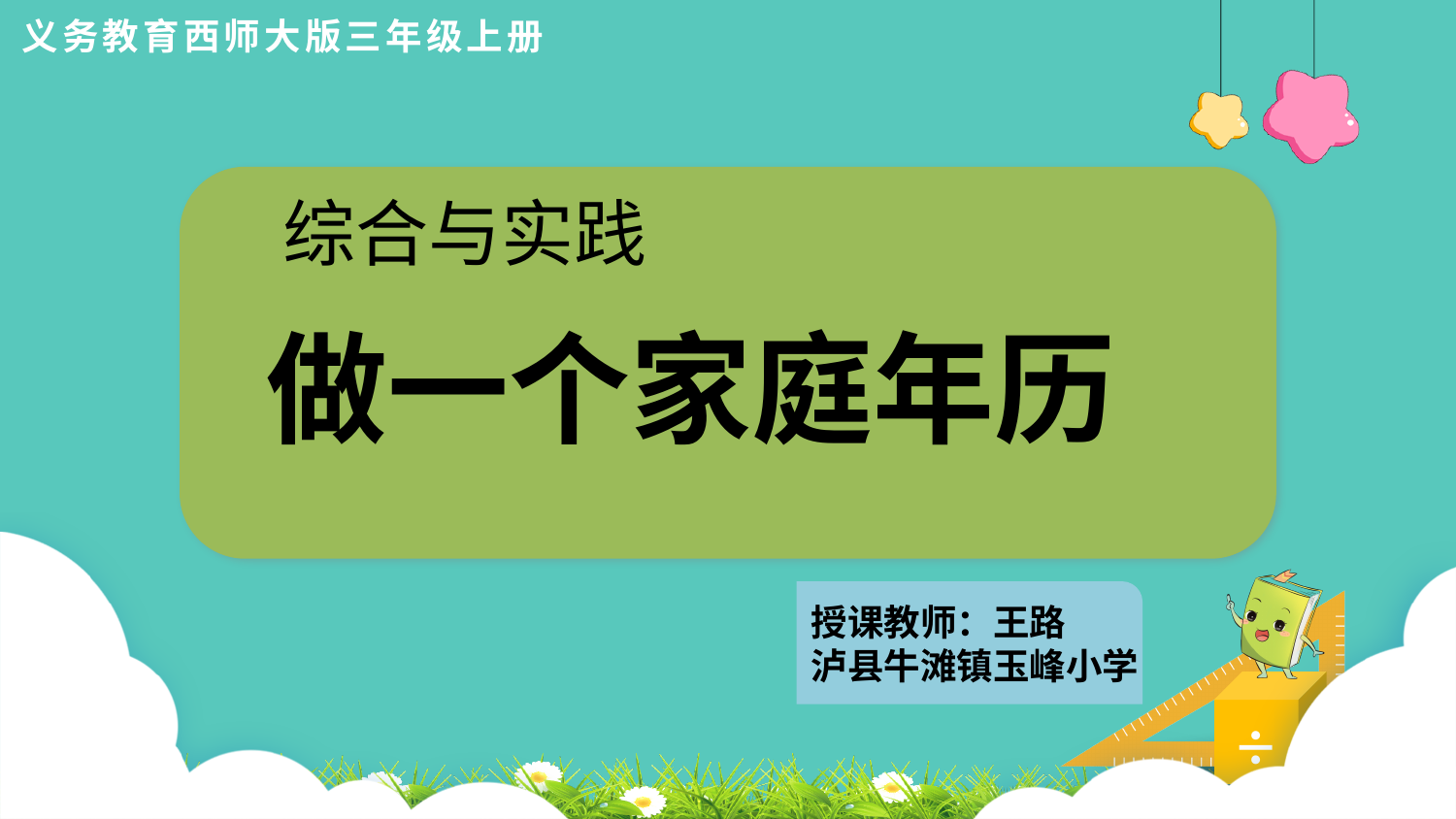

义务教育西师大版三年级上册
综合与实践
做一个家庭年历

授课教师：王路
泸县牛滩镇玉峰小学